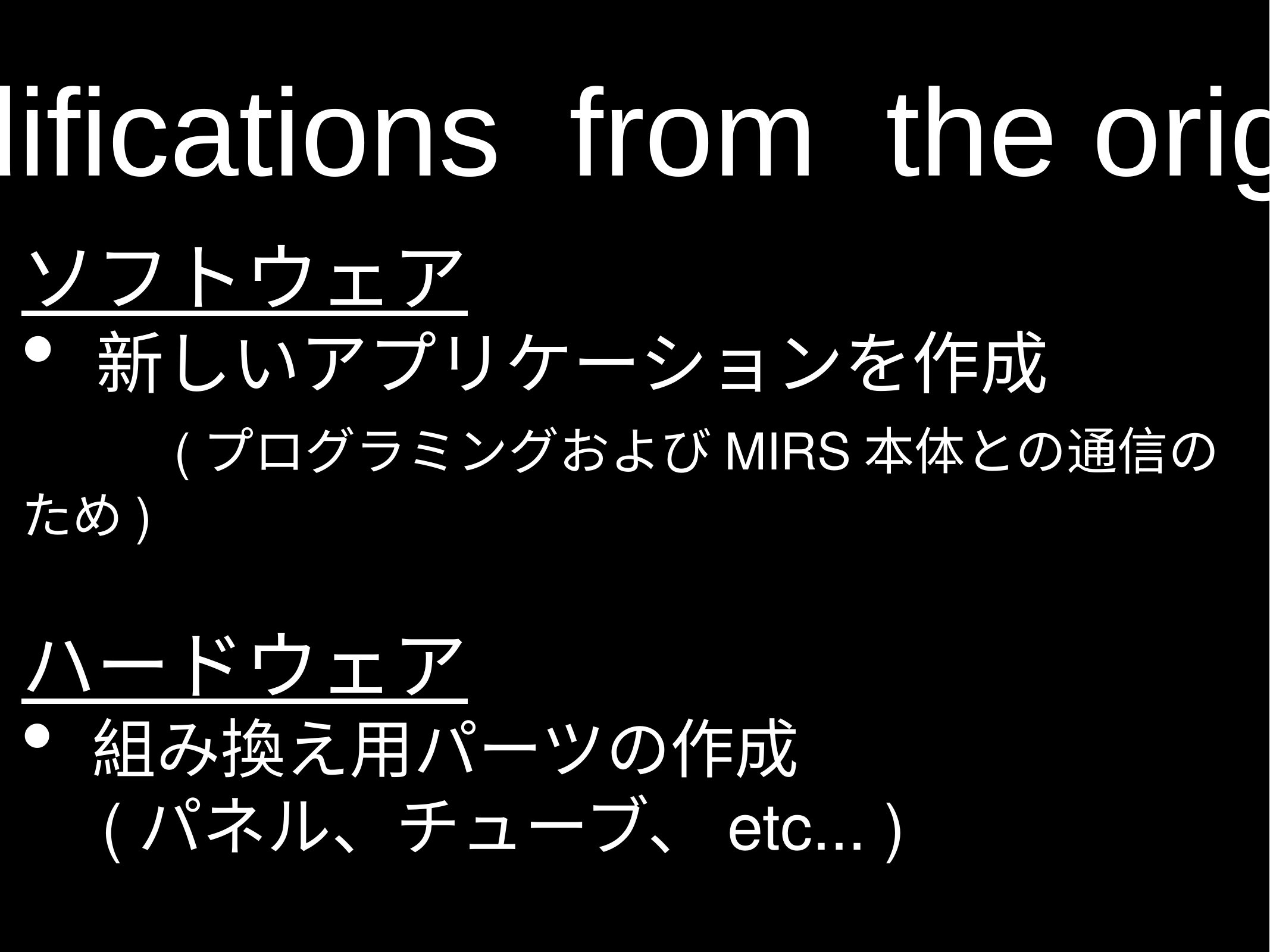

Modifications  from  the original
ソフトウェア
新しいアプリケーションを作成
　　(プログラミングおよびMIRS本体との通信のため)

ハードウェア
組み換え用パーツの作成
　(パネル、チューブ、etc... )